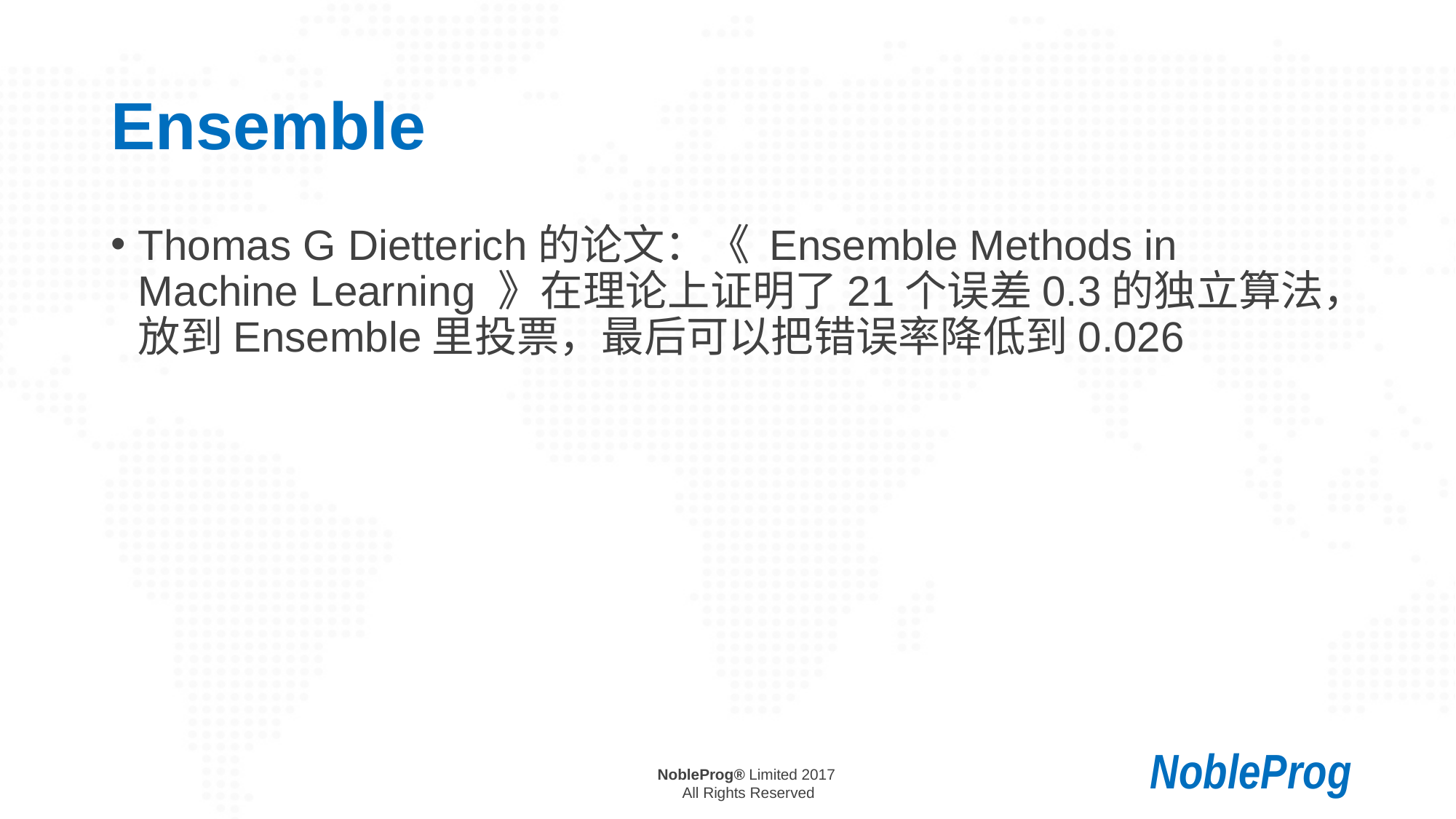

# Ensemble
Thomas G Dietterich的论文：《 Ensemble Methods in Machine Learning 》在理论上证明了21个误差0.3的独立算法，放到Ensemble里投票，最后可以把错误率降低到0.026